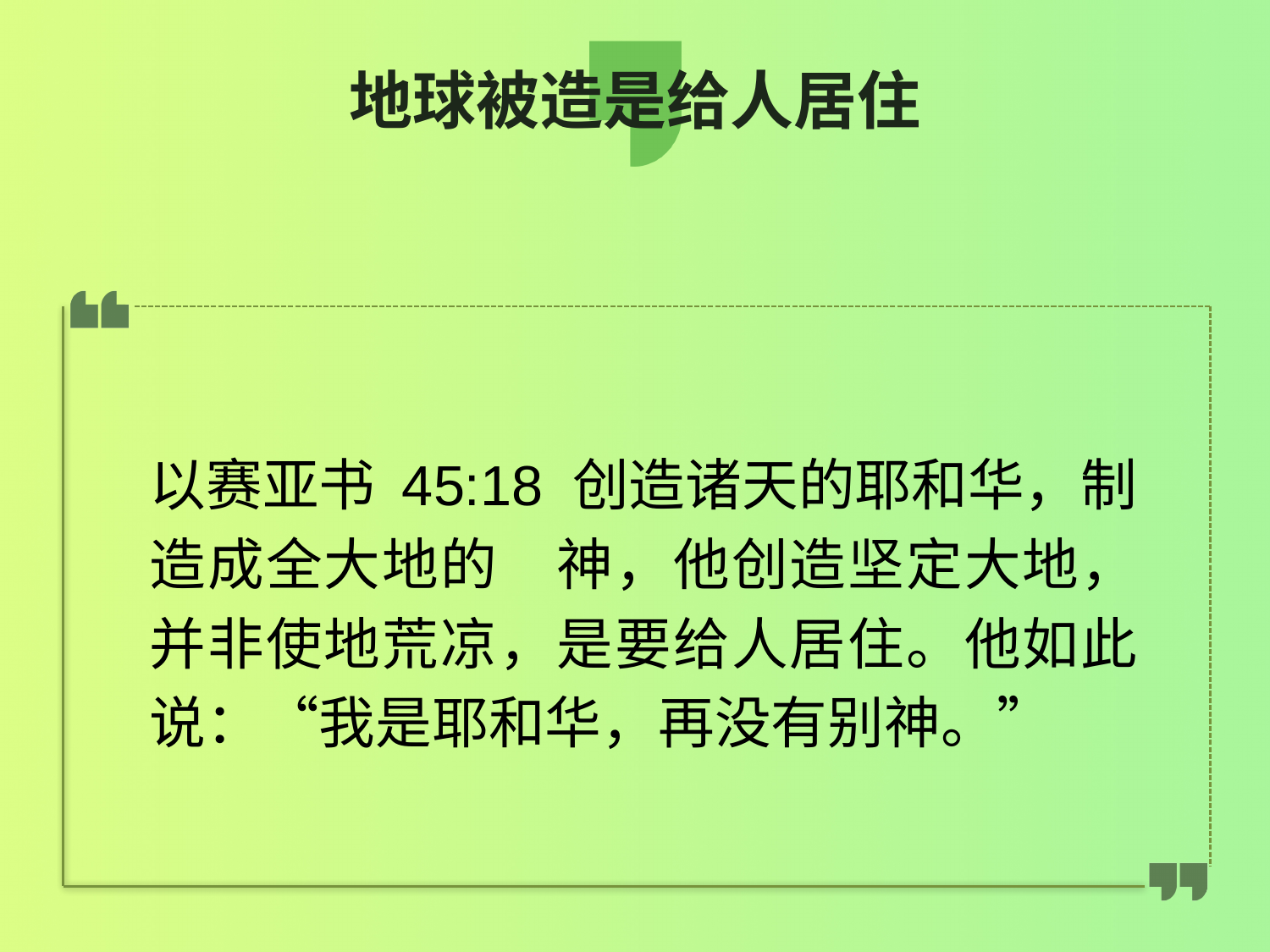

# 地球被造是给人居住
以赛亚书 45:18 创造诸天的耶和华，制造成全大地的　神，他创造坚定大地，并非使地荒凉，是要给人居住。他如此说：“我是耶和华，再没有别神。”